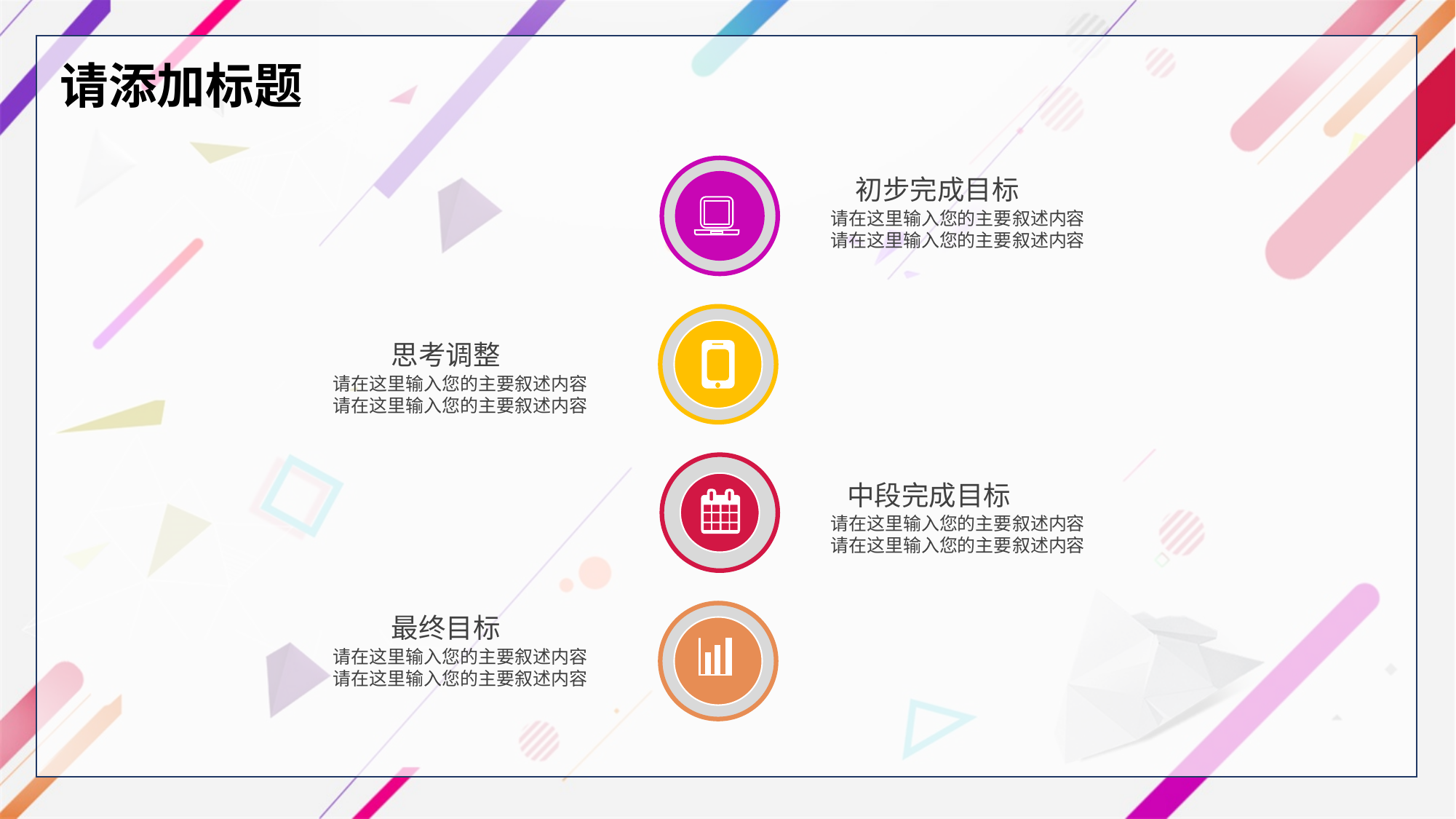

请添加标题

  初步完成目标
请在这里输入您的主要叙述内容
请在这里输入您的主要叙述内容

      思考调整
请在这里输入您的主要叙述内容
请在这里输入您的主要叙述内容

 中段完成目标
请在这里输入您的主要叙述内容
请在这里输入您的主要叙述内容
      最终目标
请在这里输入您的主要叙述内容
请在这里输入您的主要叙述内容